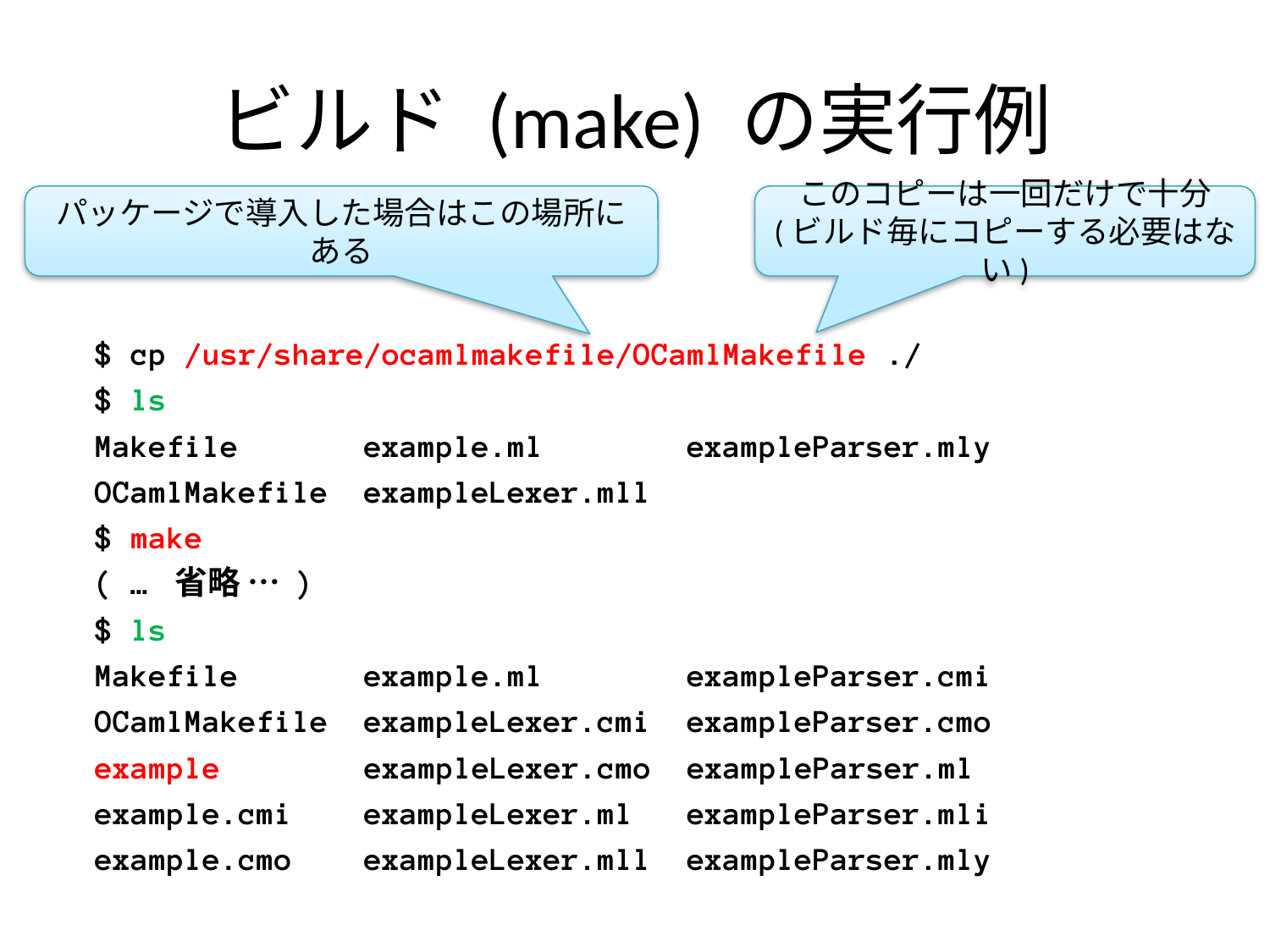

# ビルド (make) の実行例
パッケージで導入した場合はこの場所にある
このコピーは一回だけで十分
(ビルド毎にコピーする必要はない)
$ cp /usr/share/ocamlmakefile/OCamlMakefile ./
$ ls
Makefile       example.ml        exampleParser.mly
OCamlMakefile  exampleLexer.mll
$ make
( … 省略 … )
$ ls
Makefile       example.ml        exampleParser.cmi
OCamlMakefile  exampleLexer.cmi  exampleParser.cmo
example        exampleLexer.cmo  exampleParser.ml
example.cmi    exampleLexer.ml   exampleParser.mli
example.cmo    exampleLexer.mll  exampleParser.mly